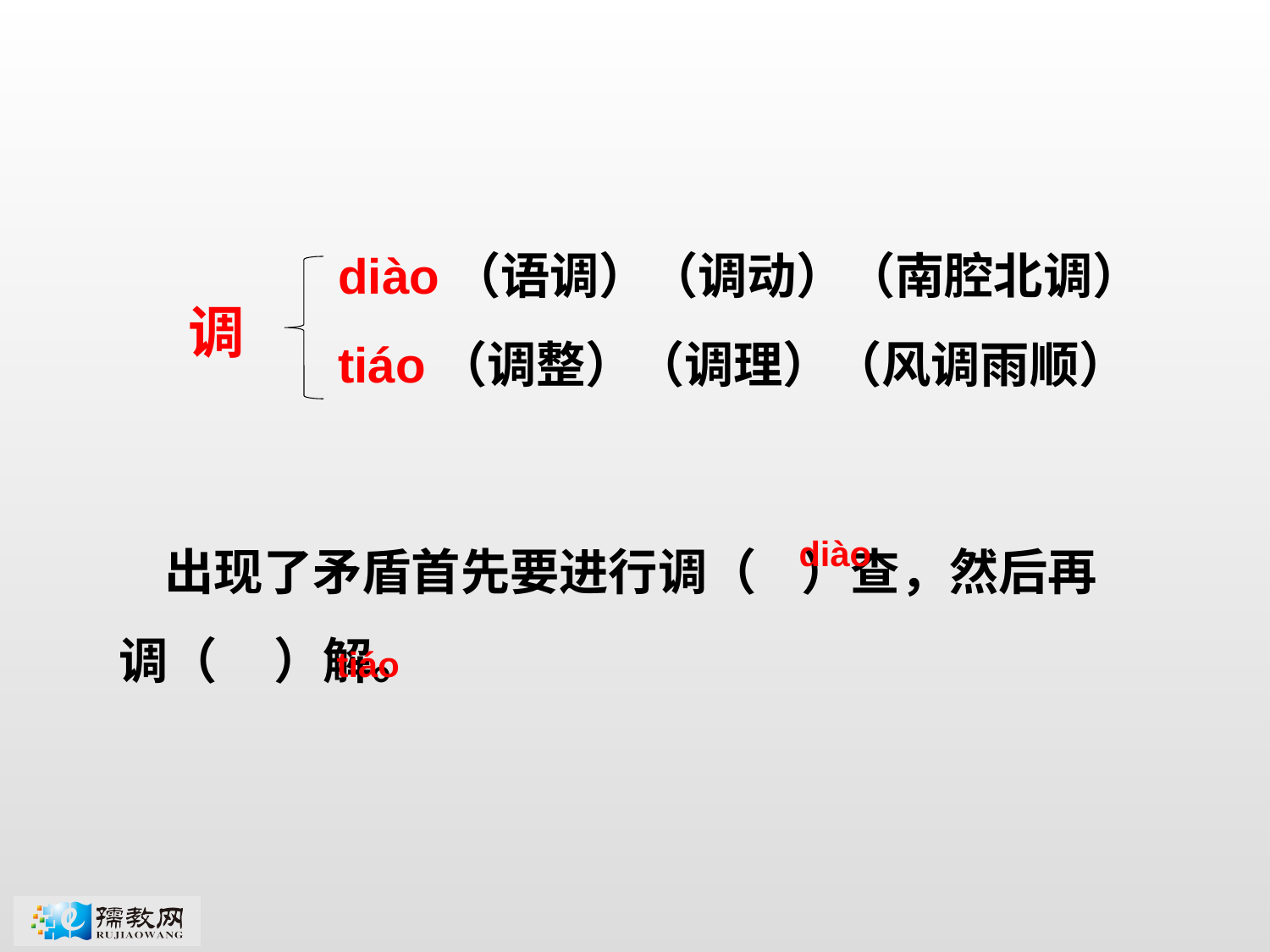

diào（语调）（调动）（南腔北调）
tiáo（调整）（调理）（风调雨顺）

调
   出现了矛盾首先要进行调（    ）查，然后再调（     ）解。
diào
tiáo